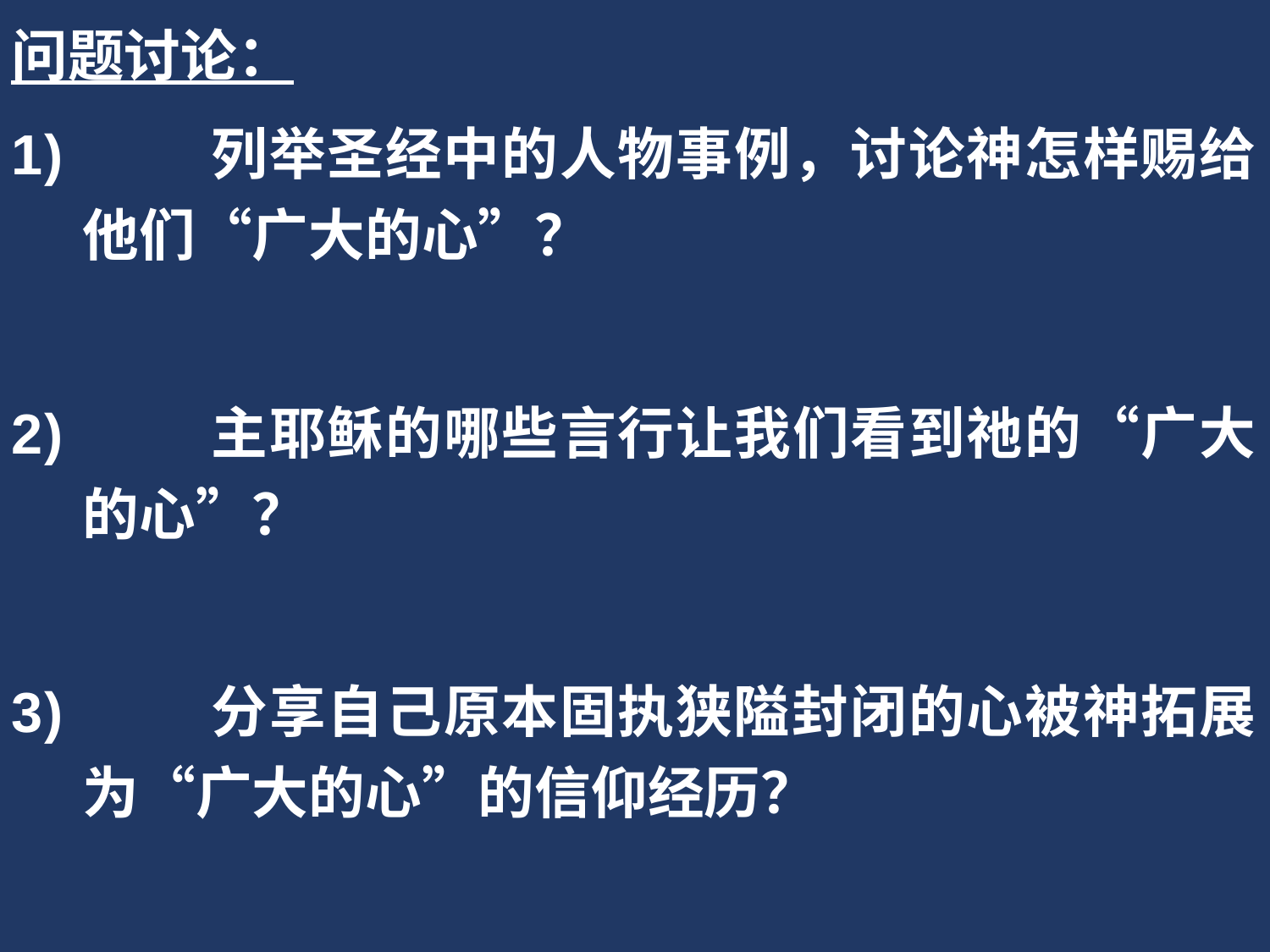

问题讨论：
	列举圣经中的人物事例，讨论神怎样赐给他们“广大的心”？

	主耶稣的哪些言行让我们看到祂的“广大的心”？

	分享自己原本固执狭隘封闭的心被神拓展为“广大的心”的信仰经历？